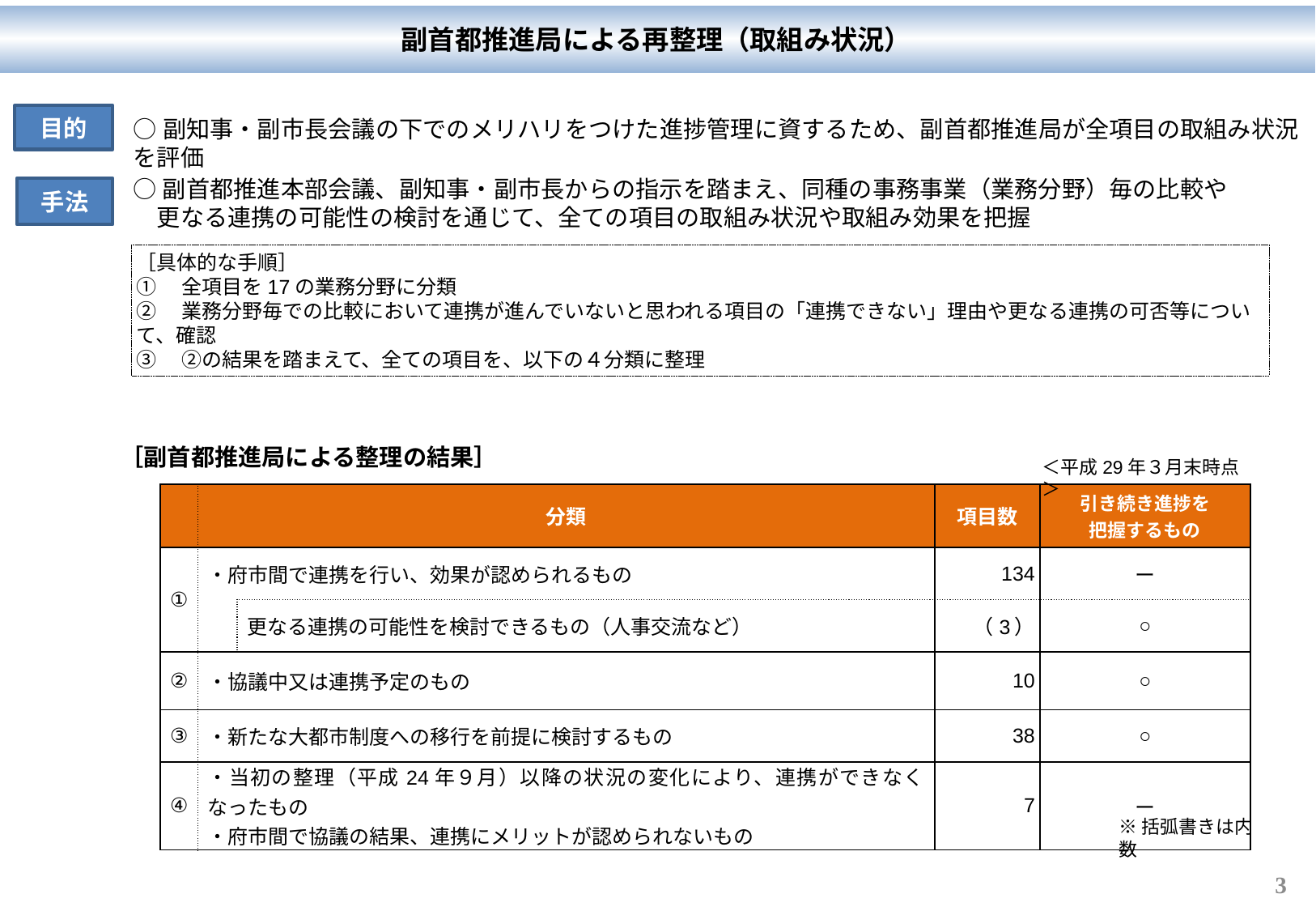

副首都推進局による再整理（取組み状況）
目的
○副知事・副市長会議の下でのメリハリをつけた進捗管理に資するため、副首都推進局が全項目の取組み状況を評価
○副首都推進本部会議、副知事・副市長からの指示を踏まえ、同種の事務事業（業務分野）毎の比較や
　更なる連携の可能性の検討を通じて、全ての項目の取組み状況や取組み効果を把握
手法
［具体的な手順］
①　全項目を17の業務分野に分類
②　業務分野毎での比較において連携が進んでいないと思われる項目の「連携できない」理由や更なる連携の可否等について、確認
③　②の結果を踏まえて、全ての項目を、以下の４分類に整理
［副首都推進局による整理の結果］
＜平成29年３月末時点＞
|  | 分類 |  | 項目数 | 引き続き進捗を 把握するもの |
| --- | --- | --- | --- | --- |
| ① | ・府市間で連携を行い、効果が認められるもの |  | 134 | ー |
|  |  | 更なる連携の可能性を検討できるもの（人事交流など） | （3） | ○ |
| ② | ・協議中又は連携予定のもの |  | 10 | ○ |
| ③ | ・新たな大都市制度への移行を前提に検討するもの |  | 38 | ○ |
| ④ | ・当初の整理（平成24年９月）以降の状況の変化により、連携ができなくなったもの ・府市間で協議の結果、連携にメリットが認められないもの |  | 7 | ー |
※括弧書きは内数
3